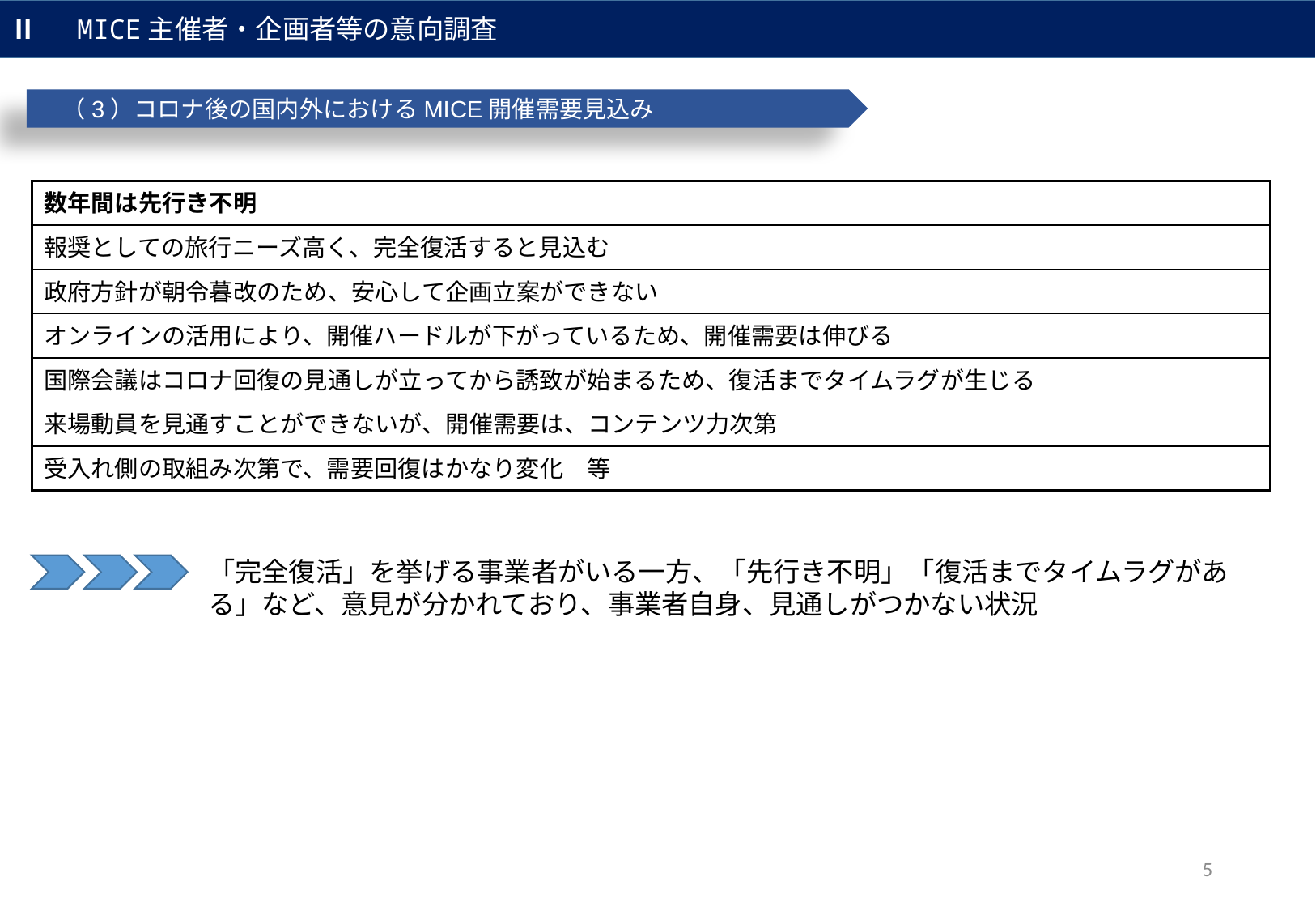

Ⅱ　MICE主催者・企画者等の意向調査
　（3）コロナ後の国内外におけるMICE開催需要見込み
| 数年間は先行き不明 |
| --- |
| 報奨としての旅行ニーズ高く、完全復活すると見込む |
| 政府方針が朝令暮改のため、安心して企画立案ができない |
| オンラインの活用により、開催ハードルが下がっているため、開催需要は伸びる |
| 国際会議はコロナ回復の見通しが立ってから誘致が始まるため、復活までタイムラグが生じる |
| 来場動員を見通すことができないが、開催需要は、コンテンツ力次第 |
| 受入れ側の取組み次第で、需要回復はかなり変化　等 |
「完全復活」を挙げる事業者がいる一方、「先行き不明」「復活までタイムラグがある」など、意見が分かれており、事業者自身、見通しがつかない状況

5